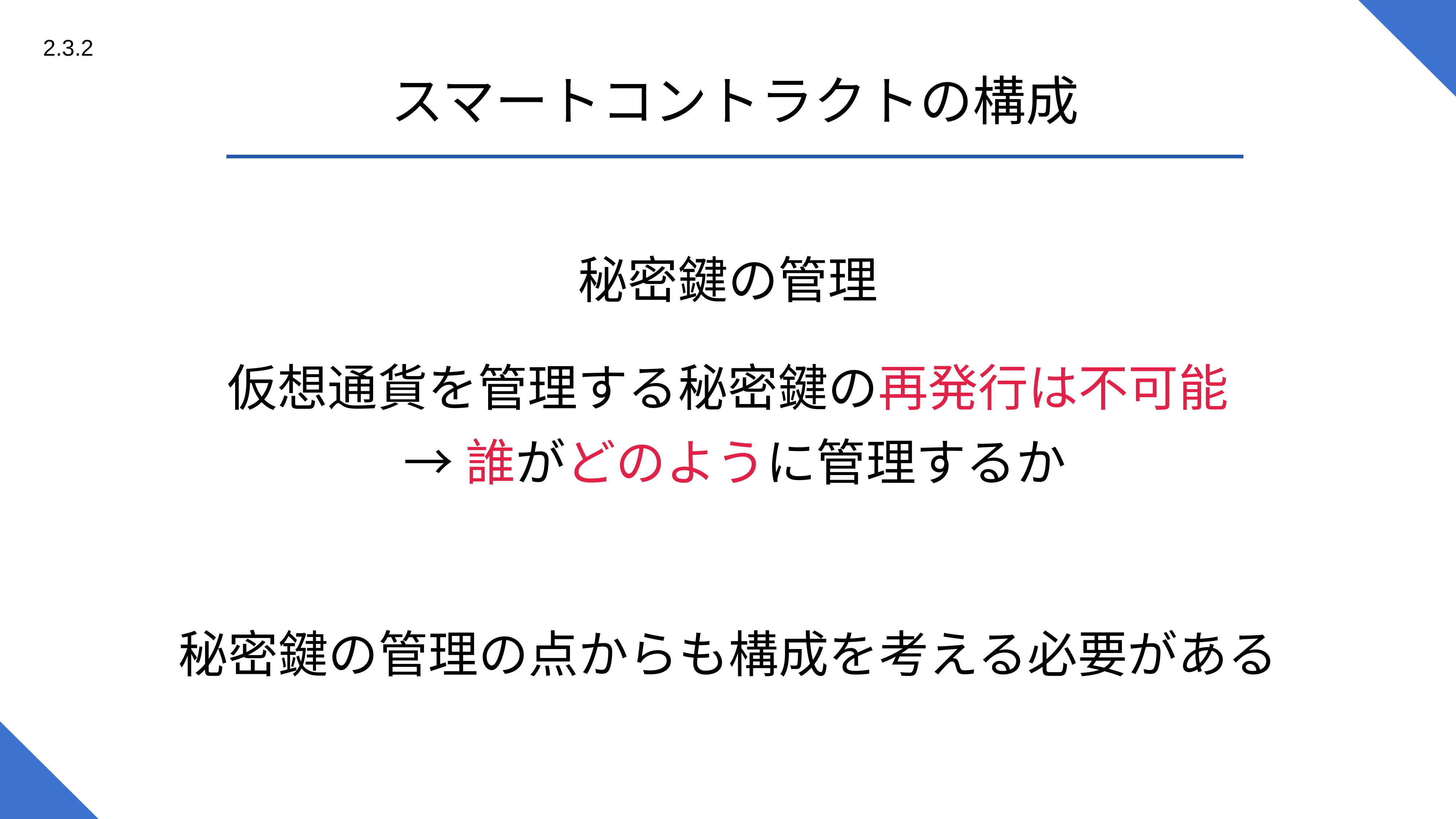

2.3.2
スマートコントラクトの構成
秘密鍵の管理
仮想通貨を管理する秘密鍵の再発行は不可能
→誰がどのように管理するか
秘密鍵の管理の点からも構成を考える必要がある
46